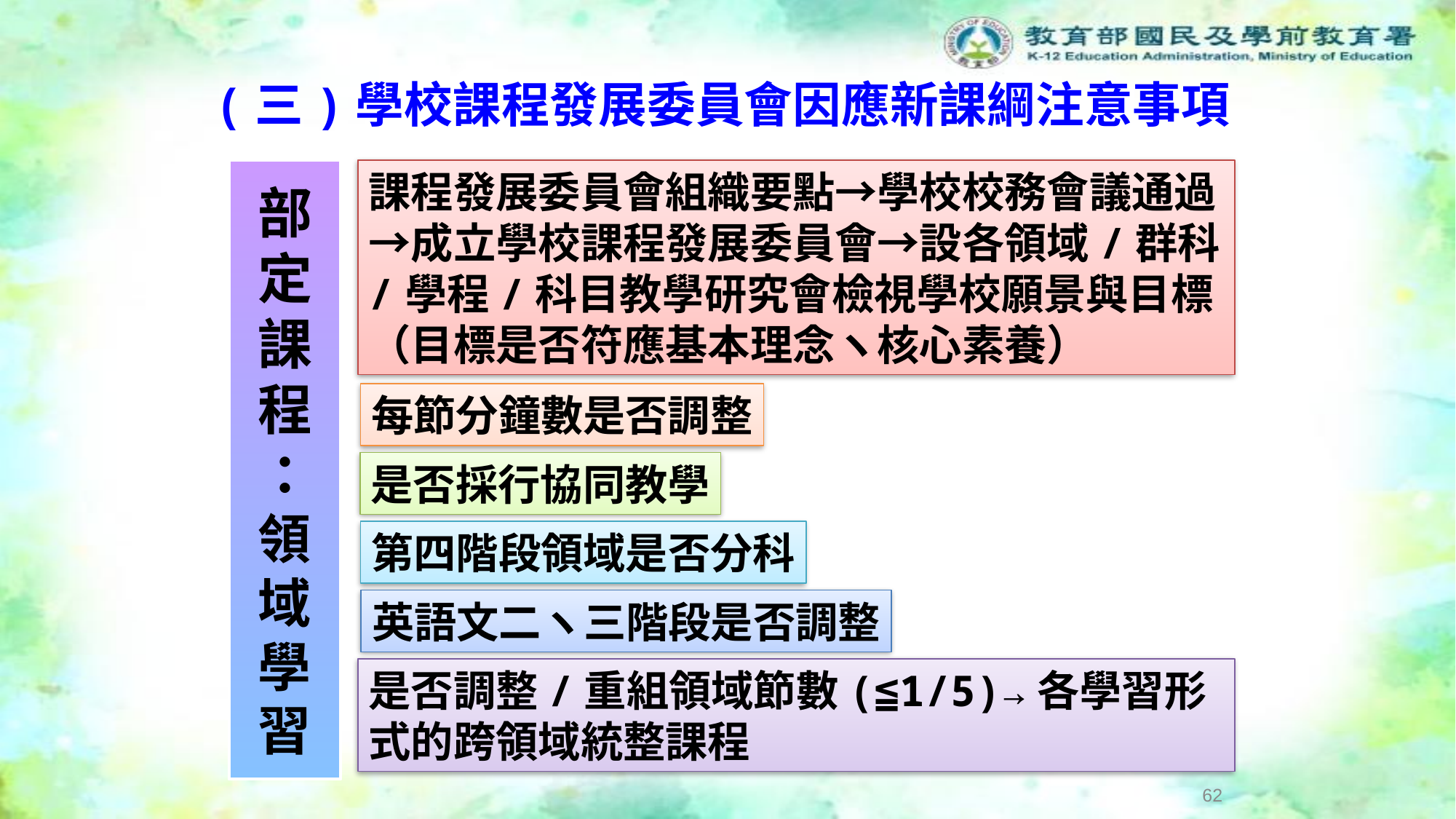

# (三)學校課程發展委員會因應新課綱注意事項
課程發展委員會組織要點→學校校務會議通過→成立學校課程發展委員會→設各領域/群科/學程/科目教學研究會檢視學校願景與目標（目標是否符應基本理念ヽ核心素養）
部定課程
：
領域
學習
每節分鐘數是否調整
是否採行協同教學
第四階段領域是否分科
英語文二ヽ三階段是否調整
是否調整/重組領域節數(≦1/5)→各學習形式的跨領域統整課程
62